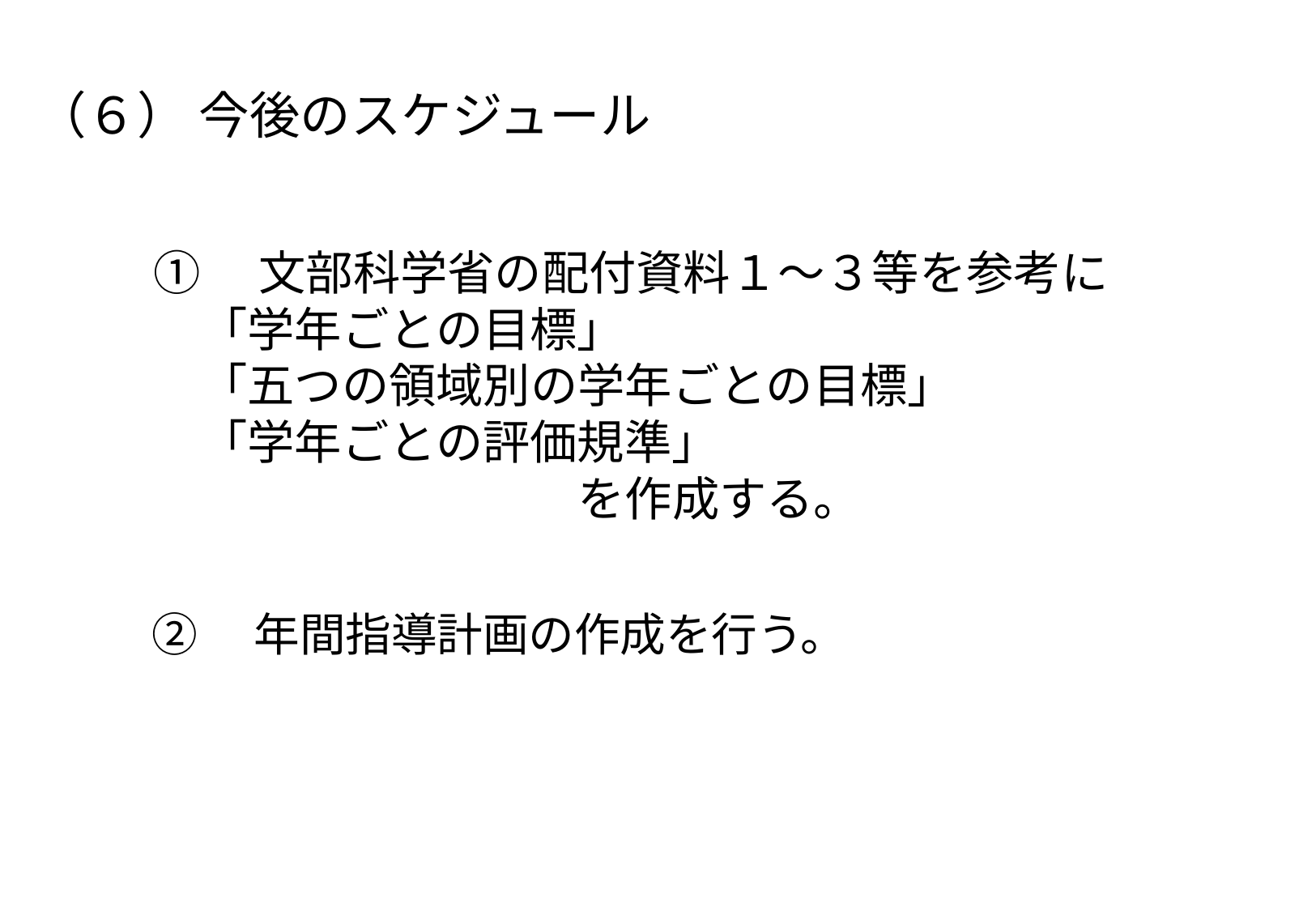

（６） 今後のスケジュール
①　文部科学省の配付資料１～３等を参考に
　「学年ごとの目標」
　「五つの領域別の学年ごとの目標」
　「学年ごとの評価規準」
　　　　　　　　　を作成する。

②　年間指導計画の作成を行う。